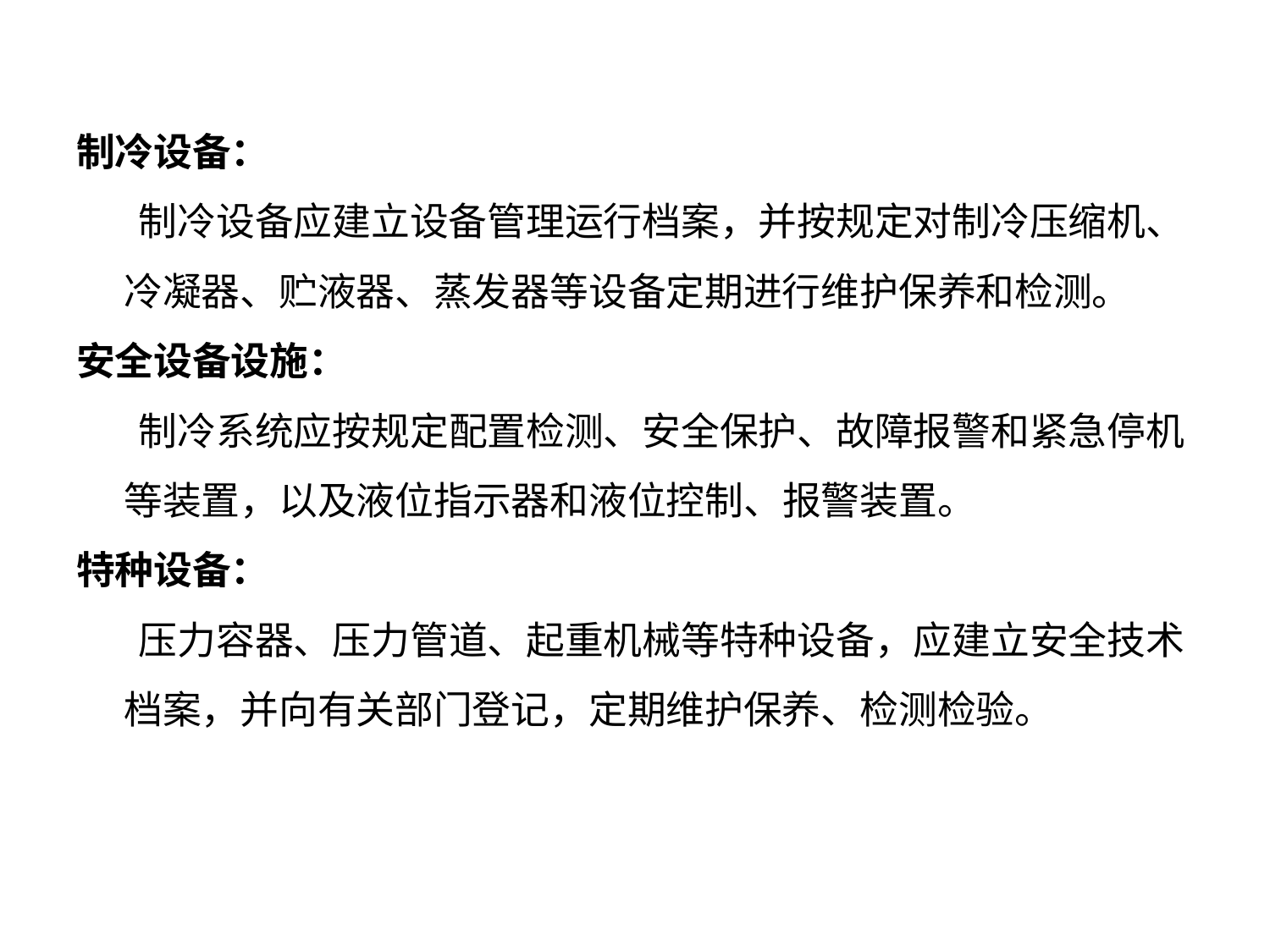

制冷设备：
      制冷设备应建立设备管理运行档案，并按规定对制冷压缩机、冷凝器、贮液器、蒸发器等设备定期进行维护保养和检测。
安全设备设施：
      制冷系统应按规定配置检测、安全保护、故障报警和紧急停机等装置，以及液位指示器和液位控制、报警装置。
特种设备：
      压力容器、压力管道、起重机械等特种设备，应建立安全技术档案，并向有关部门登记，定期维护保养、检测检验。
106